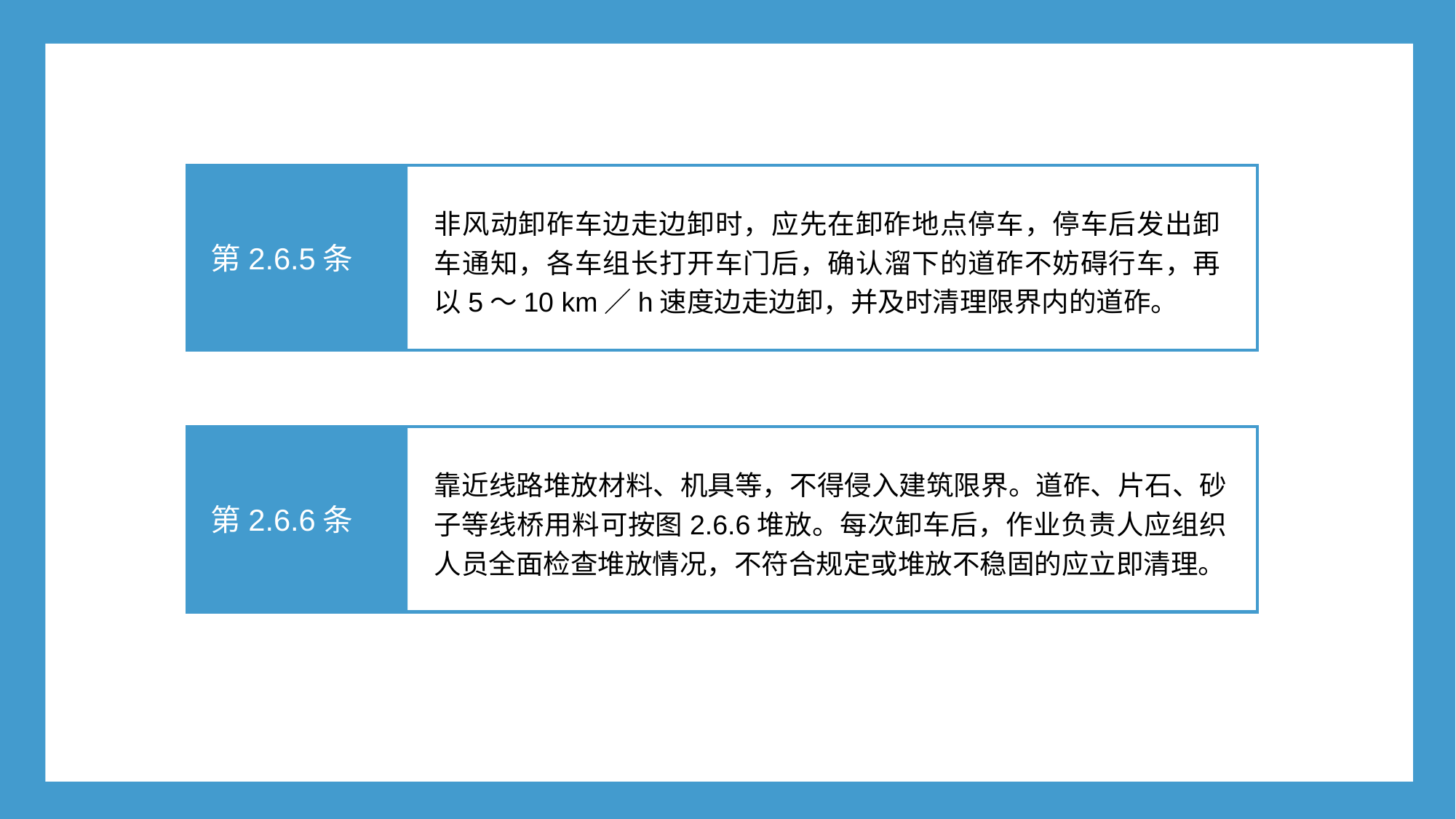

第2.6.5条
非风动卸砟车边走边卸时，应先在卸砟地点停车，停车后发出卸车通知，各车组长打开车门后，确认溜下的道砟不妨碍行车，再以5～10 km／h速度边走边卸，并及时清理限界内的道砟。

第2.6.6条
靠近线路堆放材料、机具等，不得侵入建筑限界。道砟、片石、砂子等线桥用料可按图2.6.6堆放。每次卸车后，作业负责人应组织人员全面检查堆放情况，不符合规定或堆放不稳固的应立即清理。